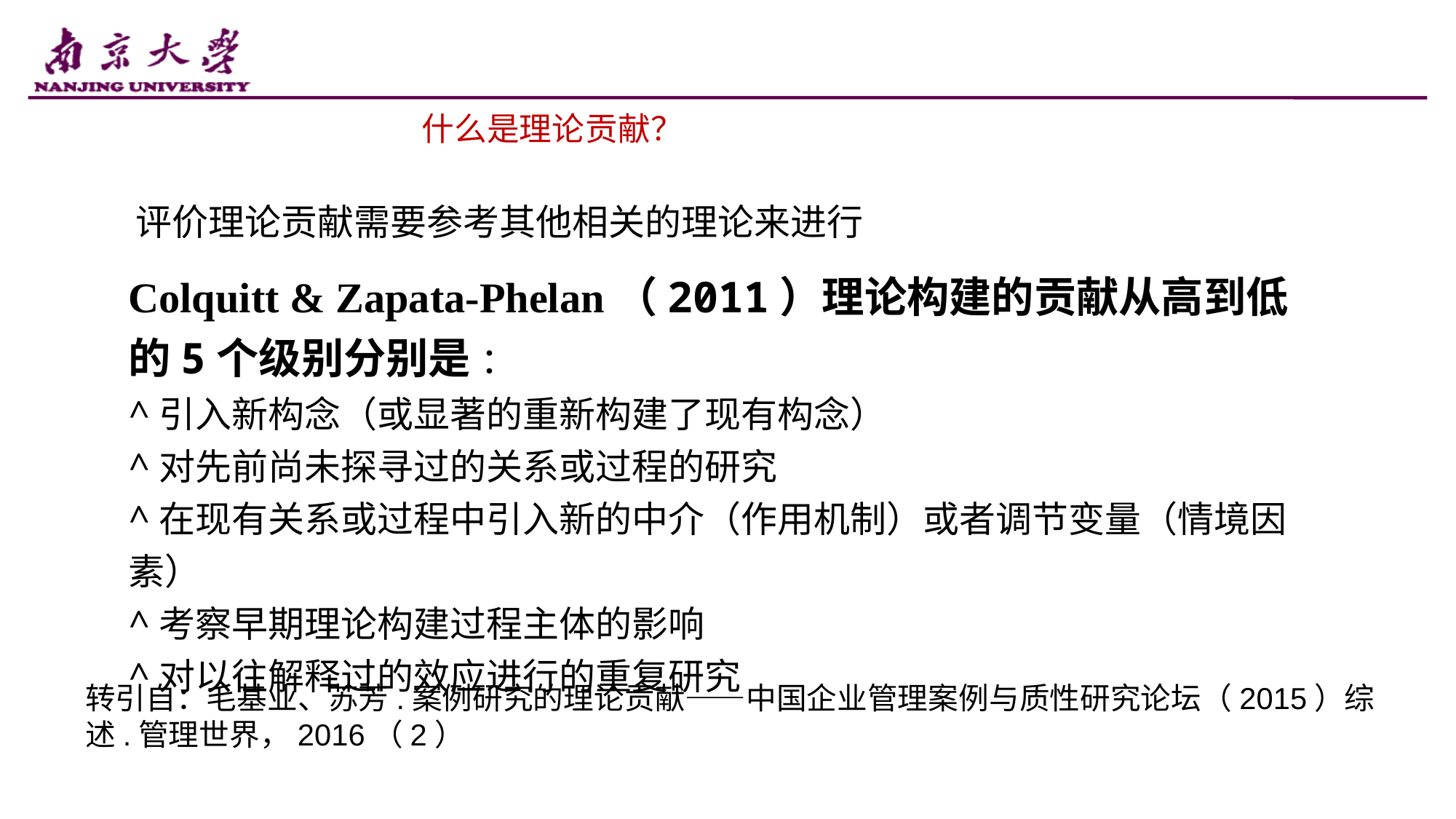

# 什么是理论贡献？
评价理论贡献需要参考其他相关的理论来进行
Colquitt & Zapata-Phelan（2011）理论构建的贡献从高到低的5个级别分别是 ：
^引入新构念（或显著的重新构建了现有构念）
^对先前尚未探寻过的关系或过程的研究
^在现有关系或过程中引入新的中介（作用机制）或者调节变量（情境因素）
^考察早期理论构建过程主体的影响
^对以往解释过的效应进行的重复研究

转引自：毛基业、苏芳.案例研究的理论贡献——中国企业管理案例与质性研究论坛（2015）综述.管理世界，2016（2）